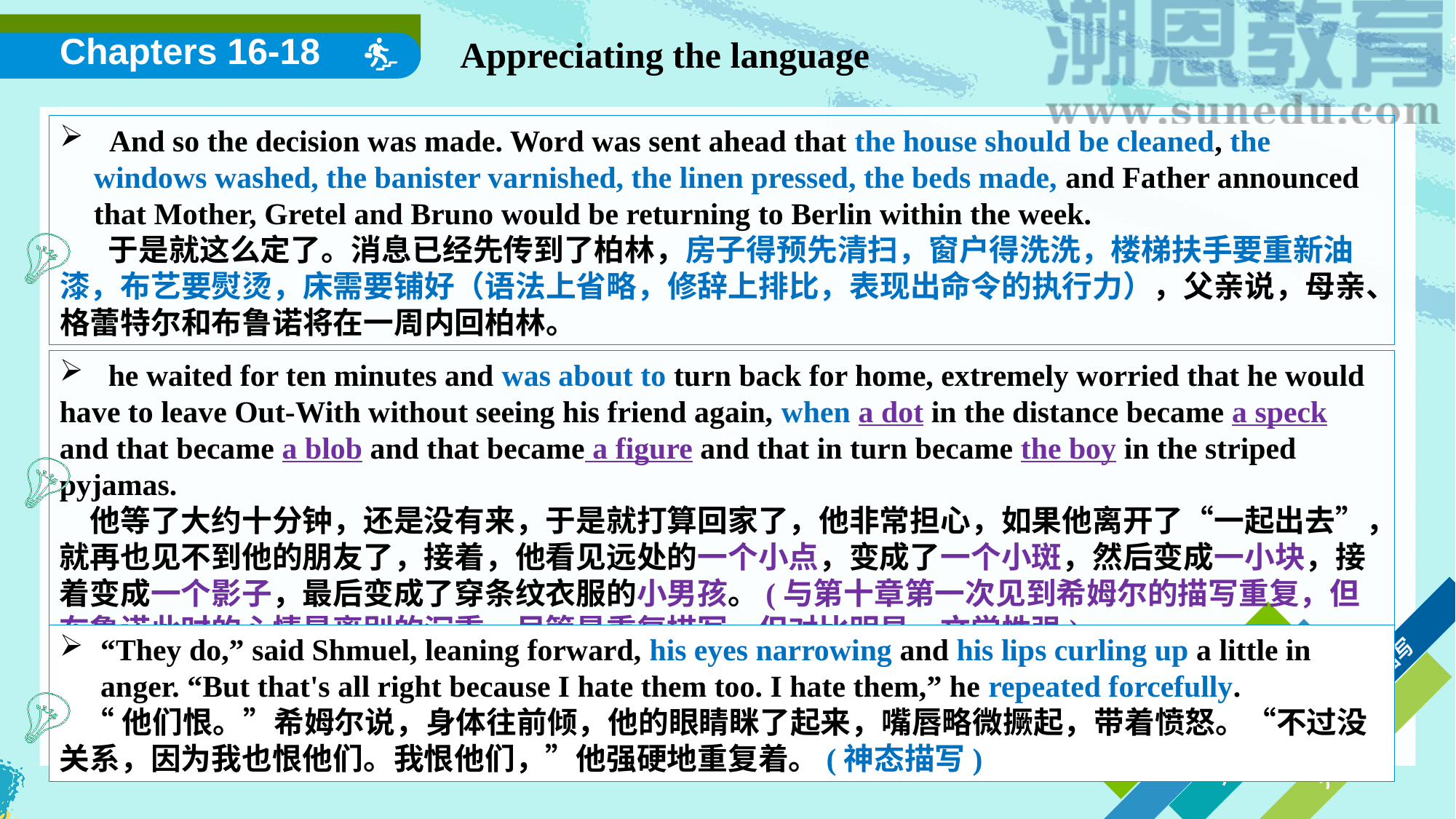

Chapters 16-18
Appreciating the language

  And so the decision was made. Word was sent ahead that the house should be cleaned, the windows washed, the banister varnished, the linen pressed, the beds made, and Father announced that Mother, Gretel and Bruno would be returning to Berlin within the week.
      于是就这么定了。消息已经先传到了柏林，房子得预先清扫，窗户得洗洗，楼梯扶手要重新油漆，布艺要熨烫，床需要铺好（语法上省略，修辞上排比，表现出命令的执行力），父亲说，母亲、格蕾特尔和布鲁诺将在一周内回柏林。

 he waited for ten minutes and was about to turn back for home, extremely worried that he would
have to leave Out-With without seeing his friend again, when a dot in the distance became a speck and that became a blob and that became a figure and that in turn became the boy in the striped pyjamas.
　他等了大约十分钟，还是没有来，于是就打算回家了，他非常担心，如果他离开了“一起出去”，就再也见不到他的朋友了，接着，他看见远处的一个小点，变成了一个小斑，然后变成一小块，接着变成一个影子，最后变成了穿条纹衣服的小男孩。(与第十章第一次见到希姆尔的描写重复，但布鲁诺此时的心情是离别的沉重。尽管是重复描写，但对比明显，文学性强)

“They do,” said Shmuel, leaning forward, his eyes narrowing and his lips curling up a little in anger. “But that's all right because I hate them too. I hate them,” he repeated forcefully.
    “他们恨。”希姆尔说，身体往前倾，他的眼睛眯了起来，嘴唇略微撅起，带着愤怒。“不过没关系，因为我也恨他们。我恨他们，”他强硬地重复着。(神态描写)
语言描写
神态描写

动作描写
环境描写
外貌描写